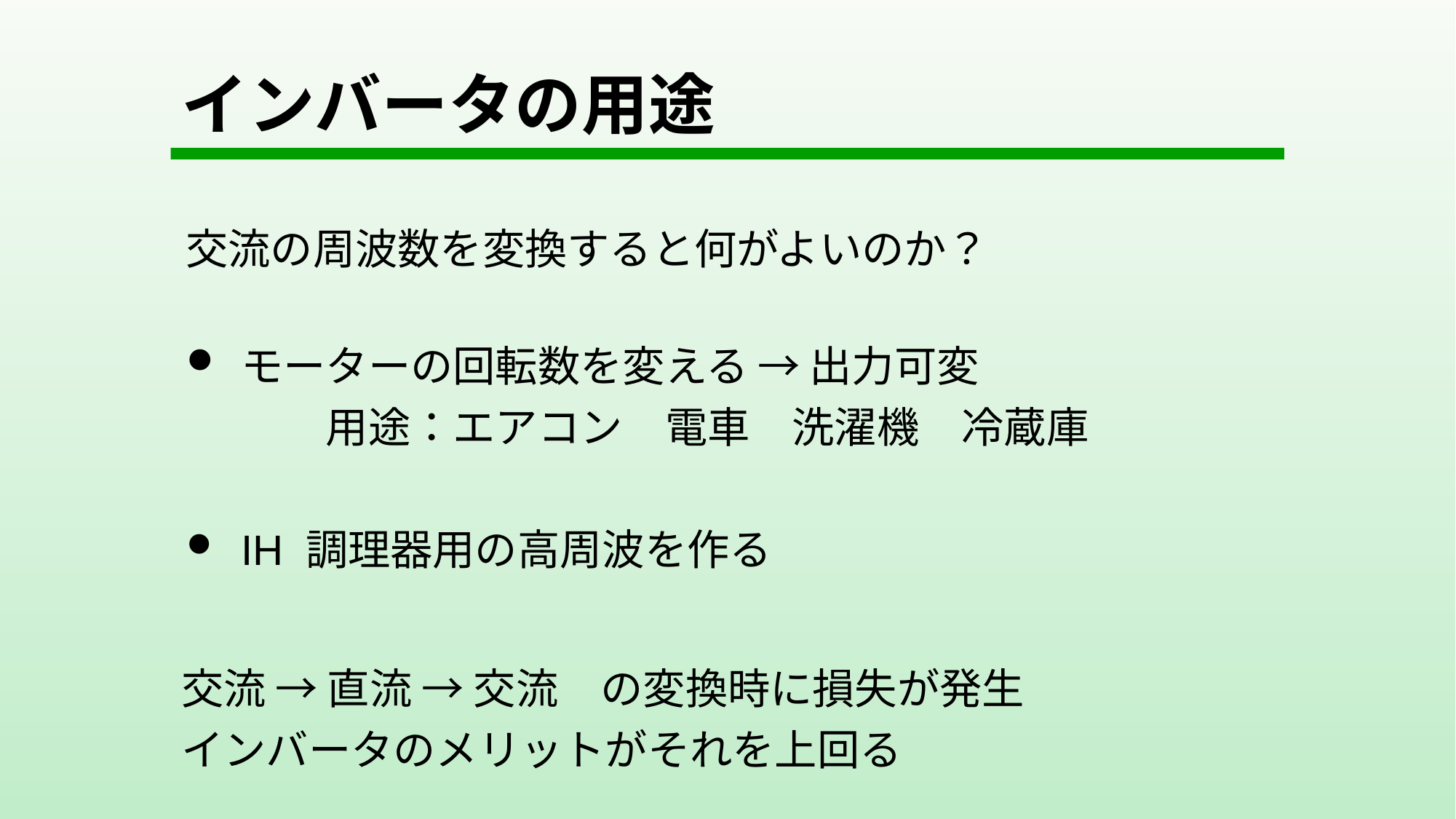

# インバータの用途
交流の周波数を変換すると何がよいのか？
モーターの回転数を変える → 出力可変
　　用途：エアコン　電車　洗濯機　冷蔵庫

IH 調理器用の高周波を作る
交流 → 直流 → 交流　の変換時に損失が発生
インバータのメリットがそれを上回る